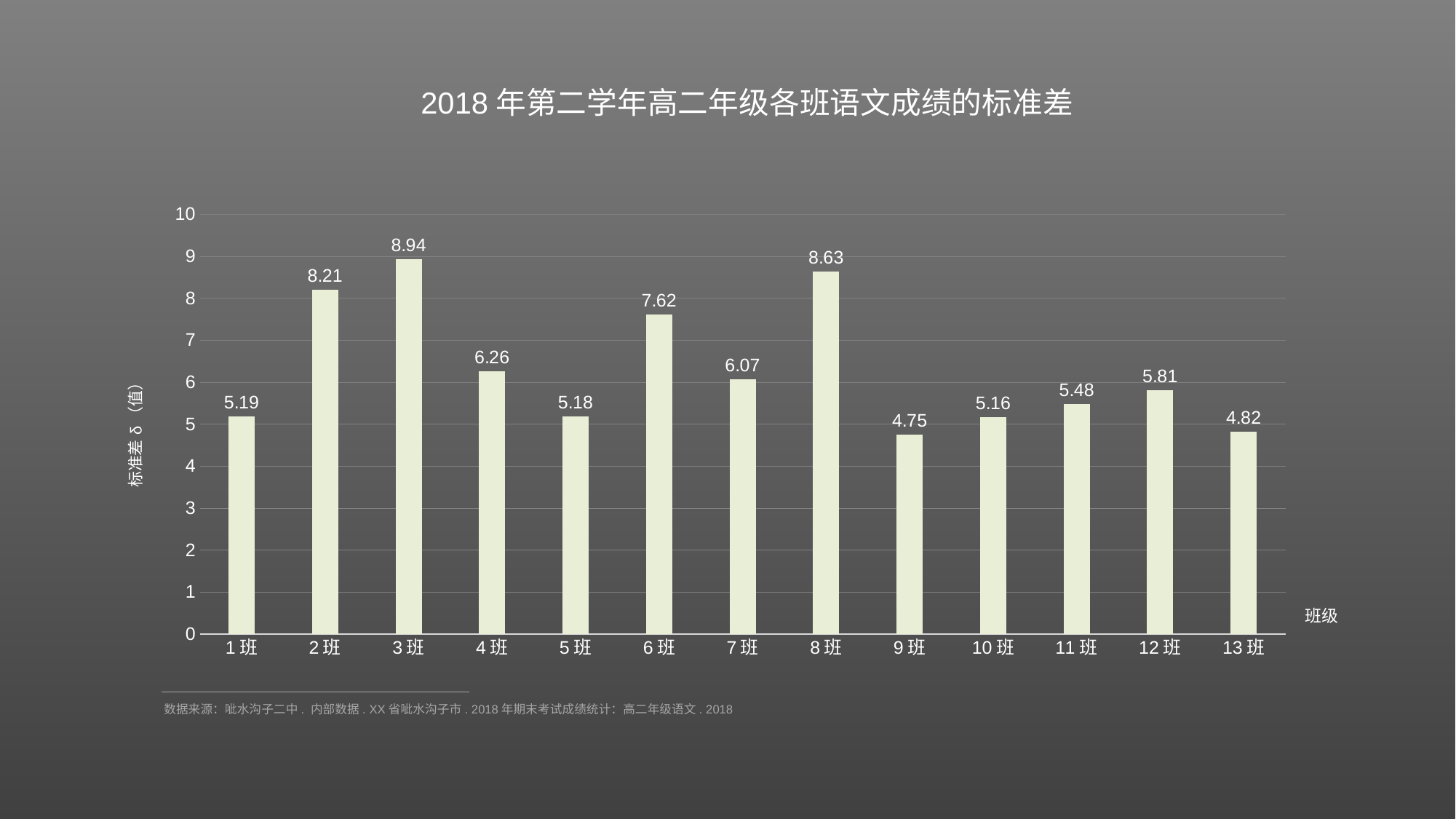

2018年第二学年高二年级各班语文成绩的标准差

### Chart

| Category | 系列 1 |
|---|---|
| 1班 | 5.19 |
| 2班 | 8.21 |
| 3班 | 8.94 |
| 4班 | 6.26 |
| 5班 | 5.18 |
| 6班 | 7.62 |
| 7班 | 6.07 |
| 8班 | 8.63 |
| 9班 | 4.75 |
| 10班 | 5.16 |
| 11班 | 5.48 |
| 12班 | 5.81 |
| 13班 | 4.82 |
班级
数据来源：呲水沟子二中. 内部数据. XX省呲水沟子市. 2018年期末考试成绩统计：高二年级语文. 2018